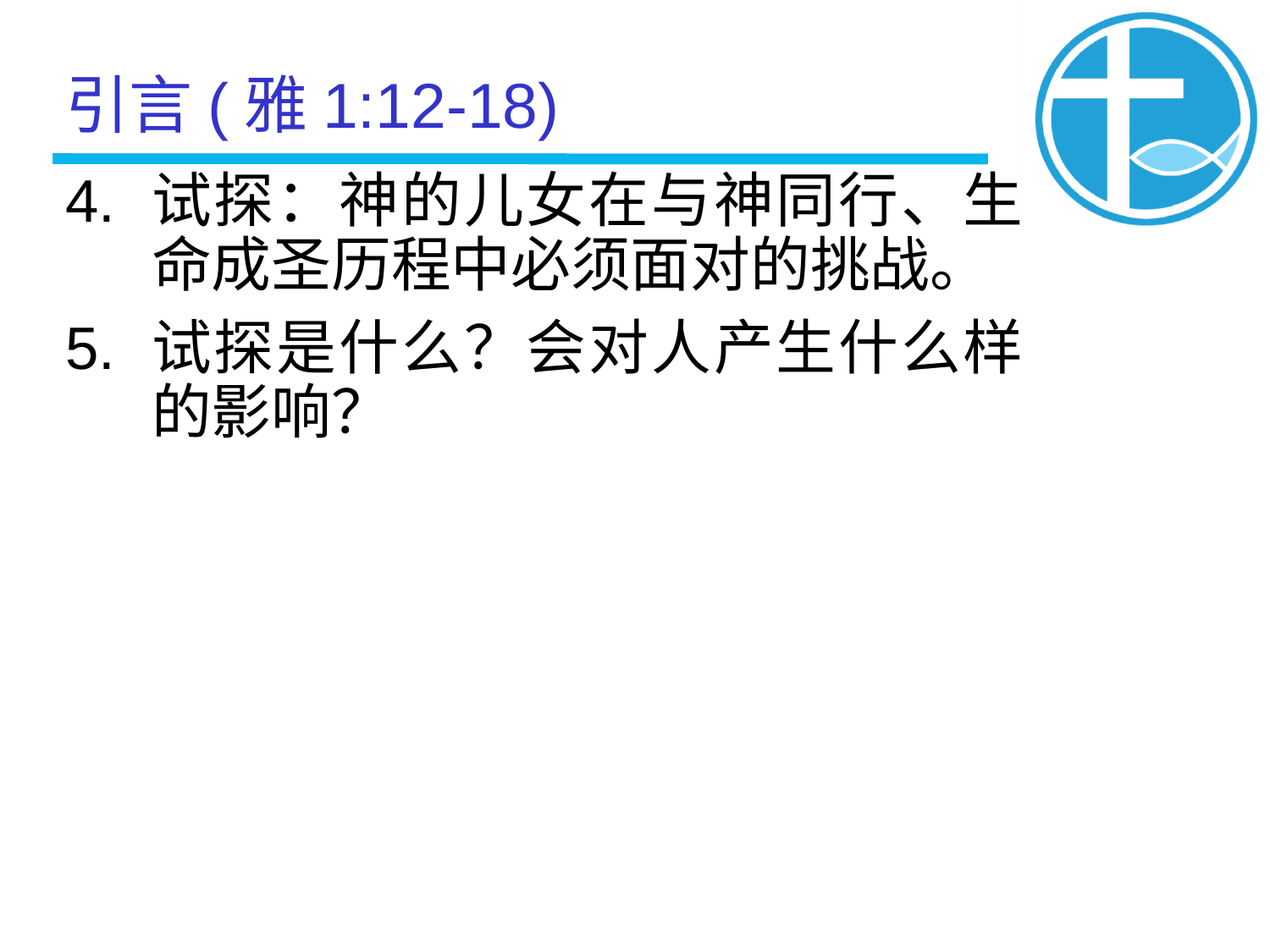

引言(雅1:12-18)

试探：神的儿女在与神同行、生命成圣历程中必须面对的挑战。
试探是什么？会对人产生什么样的影响？